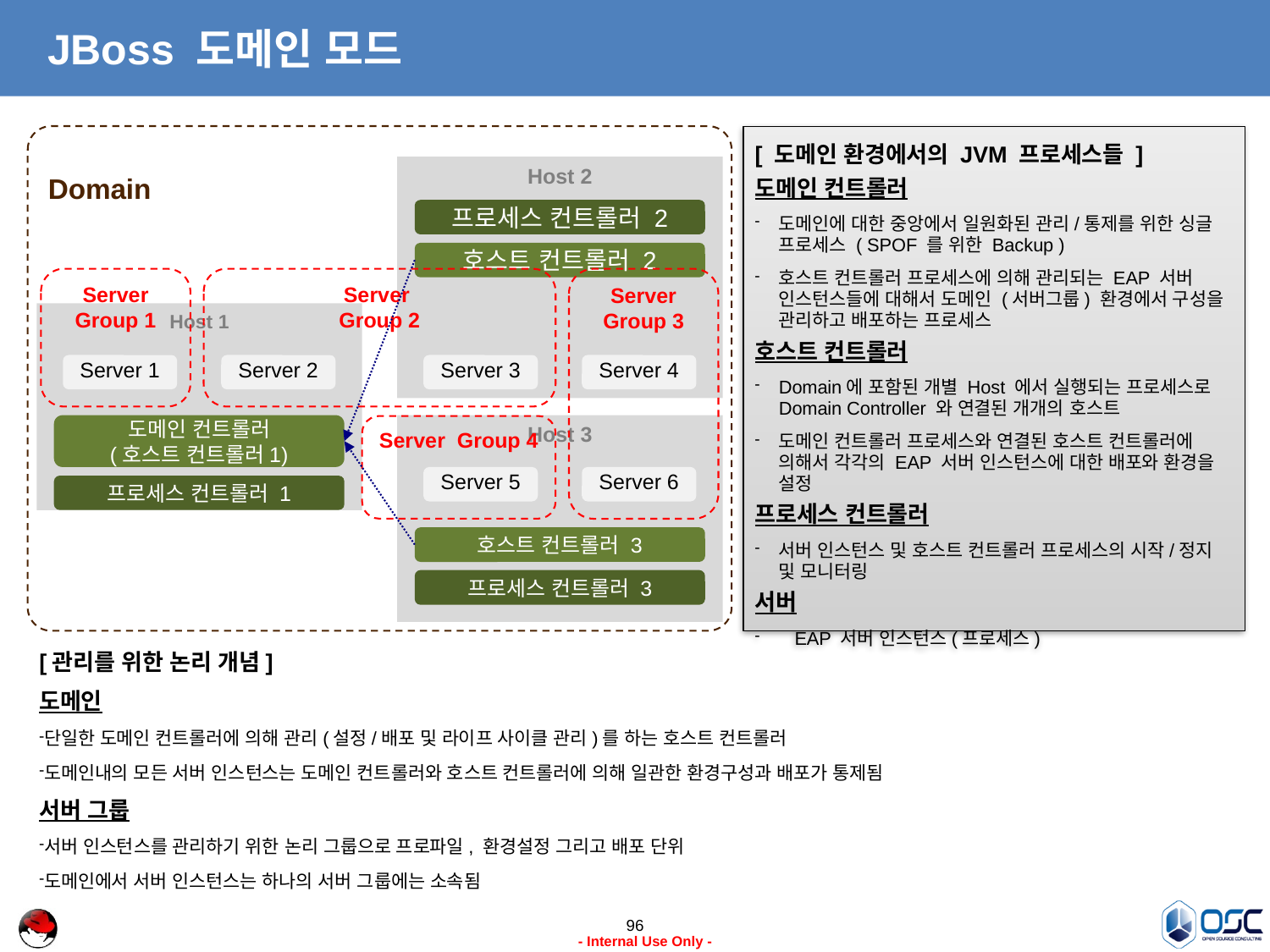

# JBoss 도메인 모드

[ 도메인 환경에서의 JVM 프로세스들 ]
도메인 컨트롤러
도메인에 대한 중앙에서 일원화된 관리/통제를 위한 싱글 프로세스 ( SPOF 를 위한 Backup )
호스트 컨트롤러 프로세스에 의해 관리되는 EAP 서버 인스턴스들에 대해서 도메인 (서버그룹) 환경에서 구성을 관리하고 배포하는 프로세스
호스트 컨트롤러
Domain에 포함된 개별 Host 에서 실행되는 프로세스로 Domain Controller 와 연결된 개개의 호스트
도메인 컨트롤러 프로세스와 연결된 호스트 컨트롤러에 의해서 각각의 EAP 서버 인스턴스에 대한 배포와 환경을 설정
프로세스 컨트롤러
서버 인스턴스 및 호스트 컨트롤러 프로세스의 시작/정지 및 모니터링
서버
EAP 서버 인스턴스(프로세스)
Host 2
Domain
프로세스 컨트롤러 2
호스트 컨트롤러 2
Server Group 1
Server
Group 2
Server Group 3
Host 1
Server 1
Server 2
Server 3
Server 4
도메인 컨트롤러
(호스트 컨트롤러1)
Host 3
Server  Group 4
Server 5
Server 6
프로세스 컨트롤러 1
호스트 컨트롤러 3
프로세스 컨트롤러 3
[관리를 위한 논리 개념]
도메인
단일한 도메인 컨트롤러에 의해 관리(설정/배포 및 라이프 사이클 관리)를 하는 호스트 컨트롤러
도메인내의 모든 서버 인스턴스는 도메인 컨트롤러와 호스트 컨트롤러에 의해 일관한 환경구성과 배포가 통제됨
서버 그룹
서버 인스턴스를 관리하기 위한 논리 그룹으로 프로파일, 환경설정 그리고 배포 단위
도메인에서 서버 인스턴스는 하나의 서버 그룹에는 소속됨